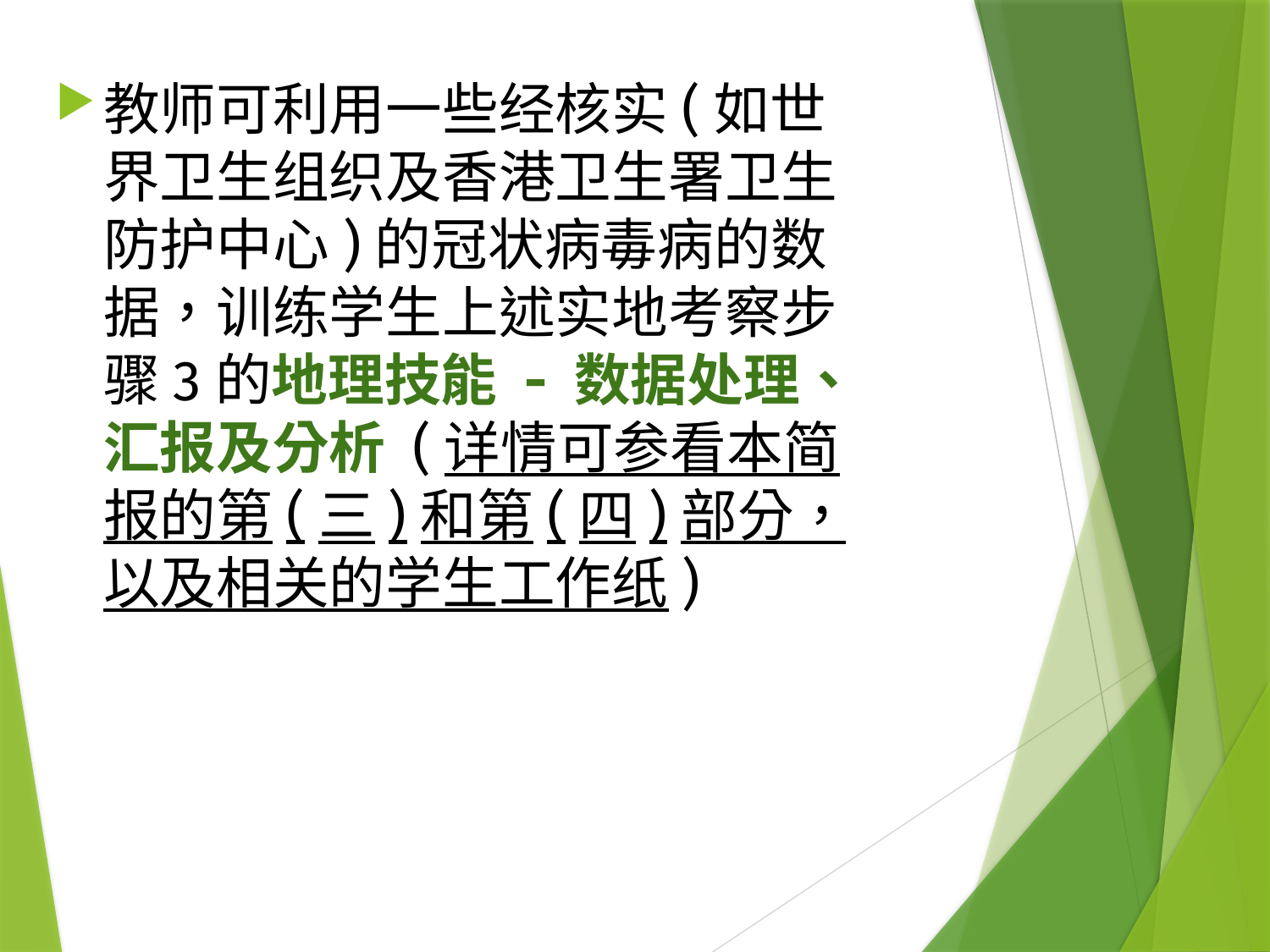

教师可利用一些经核实(如世界卫生组织及香港卫生署卫生防护中心)的冠状病毒病的数据，训练学生上述实地考察步骤3的地理技能 - 数据处理、汇报及分析 (详情可参看本简报的第(三)和第(四)部分，以及相关的学生工作纸)